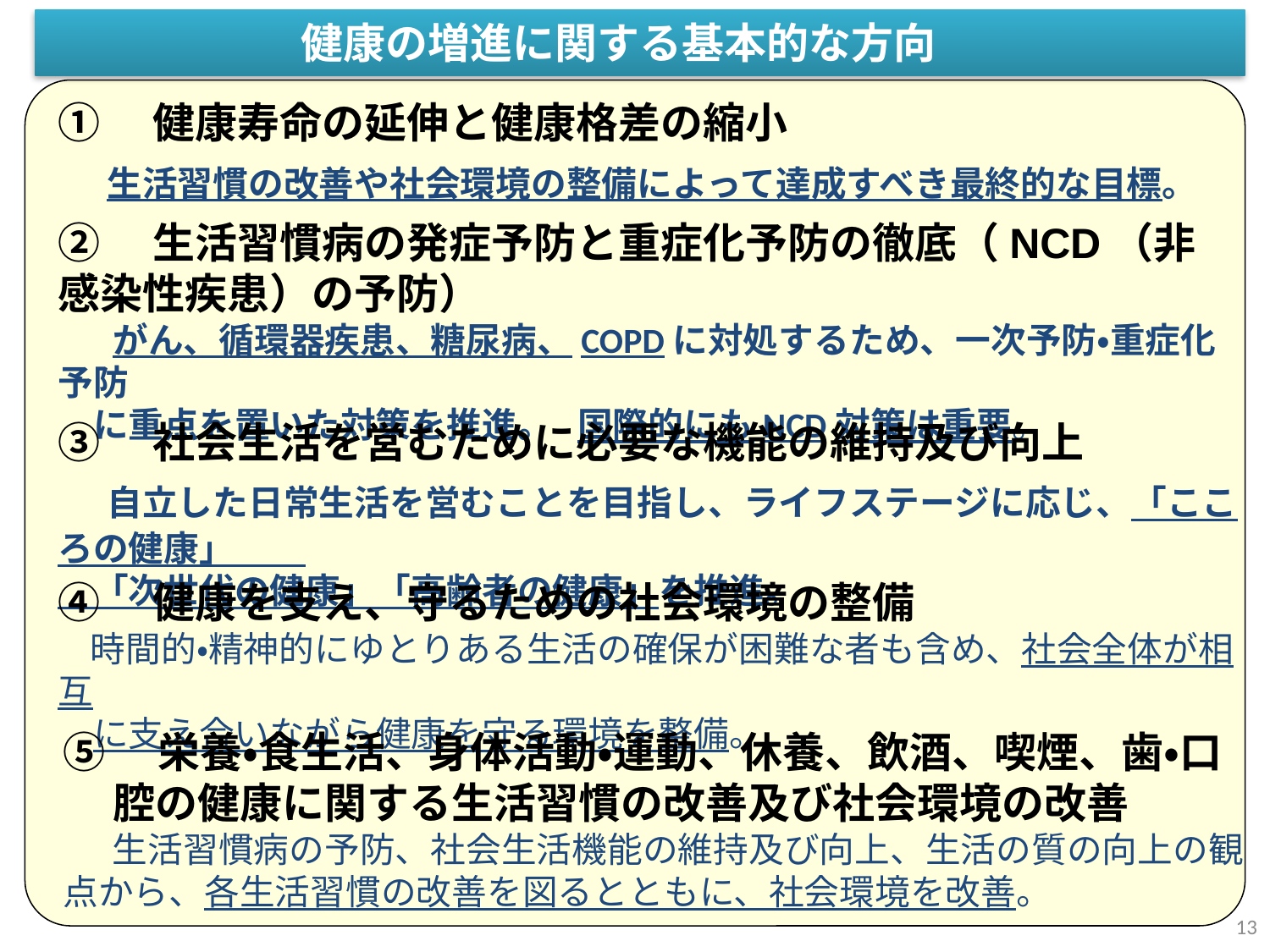

健康の増進に関する基本的な方向

①　健康寿命の延伸と健康格差の縮小
　生活習慣の改善や社会環境の整備によって達成すべき最終的な目標。
②　生活習慣病の発症予防と重症化予防の徹底（NCD（非感染性疾患）の予防）
　 　がん、循環器疾患、糖尿病、COPDに対処するため、一次予防・重症化予防
　に重点を置いた対策を推進。　国際的にもNCD対策は重要。
③　社会生活を営むために必要な機能の維持及び向上
　自立した日常生活を営むことを目指し、ライフステージに応じ、「こころの健康」
　「次世代の健康」「高齢者の健康」を推進。
④　健康を支え、守るための社会環境の整備
　 時間的・精神的にゆとりある生活の確保が困難な者も含め、社会全体が相互
　に支え合いながら健康を守る環境を整備。
⑤　栄養・食生活、身体活動・運動、休養、飲酒、喫煙、歯・口腔の健康に関する生活習慣の改善及び社会環境の改善
　　生活習慣病の予防、社会生活機能の維持及び向上、生活の質の向上の観点から、各生活習慣の改善を図るとともに、社会環境を改善。
13
13